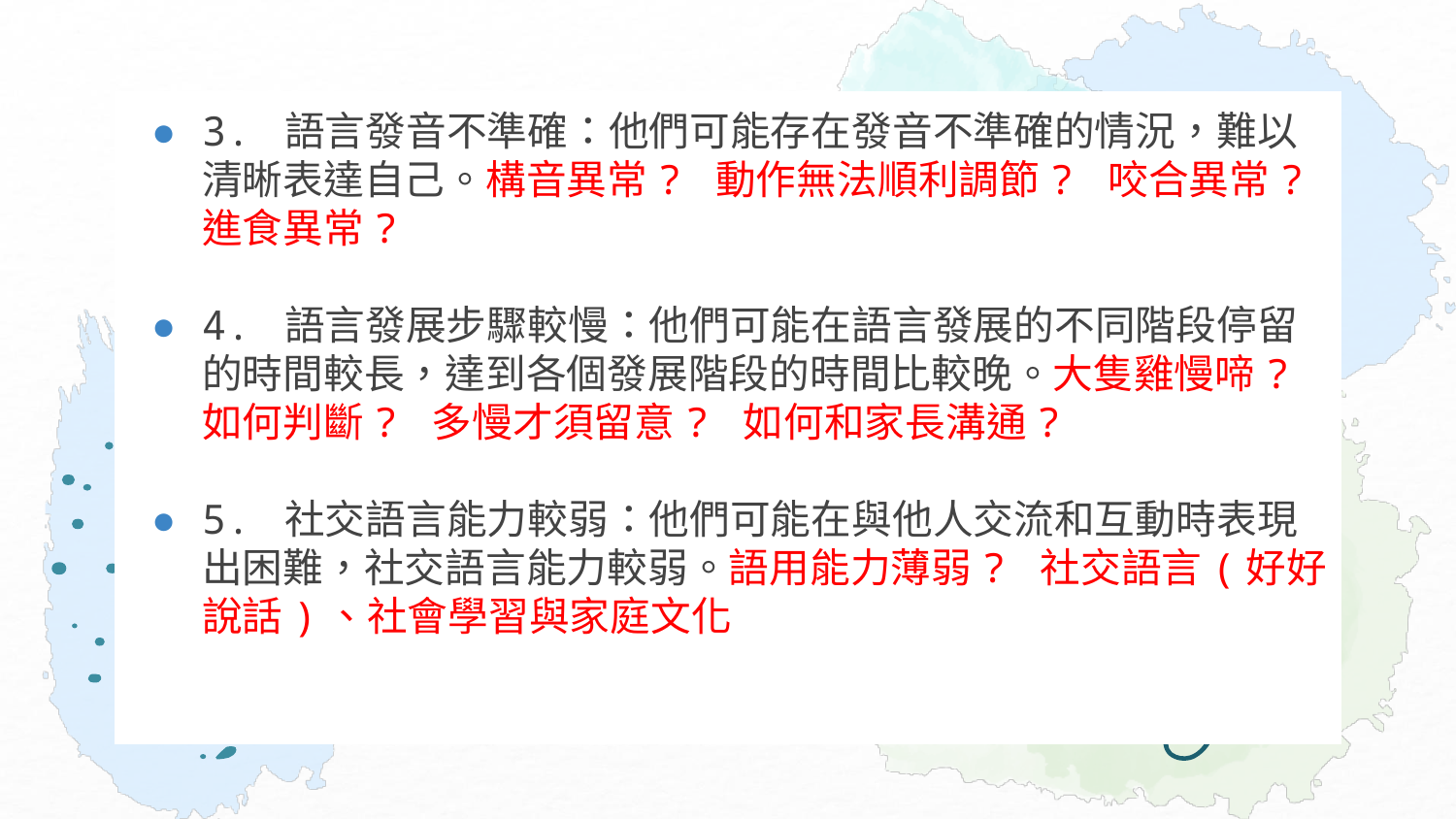

3. 語言發音不準確：他們可能存在發音不準確的情況，難以清晰表達自己。構音異常? 動作無法順利調節? 咬合異常? 進食異常?

4. 語言發展步驟較慢：他們可能在語言發展的不同階段停留的時間較長，達到各個發展階段的時間比較晚。大隻雞慢啼? 如何判斷? 多慢才須留意? 如何和家長溝通?

5. 社交語言能力較弱：他們可能在與他人交流和互動時表現出困難，社交語言能力較弱。語用能力薄弱? 社交語言(好好說話)、社會學習與家庭文化